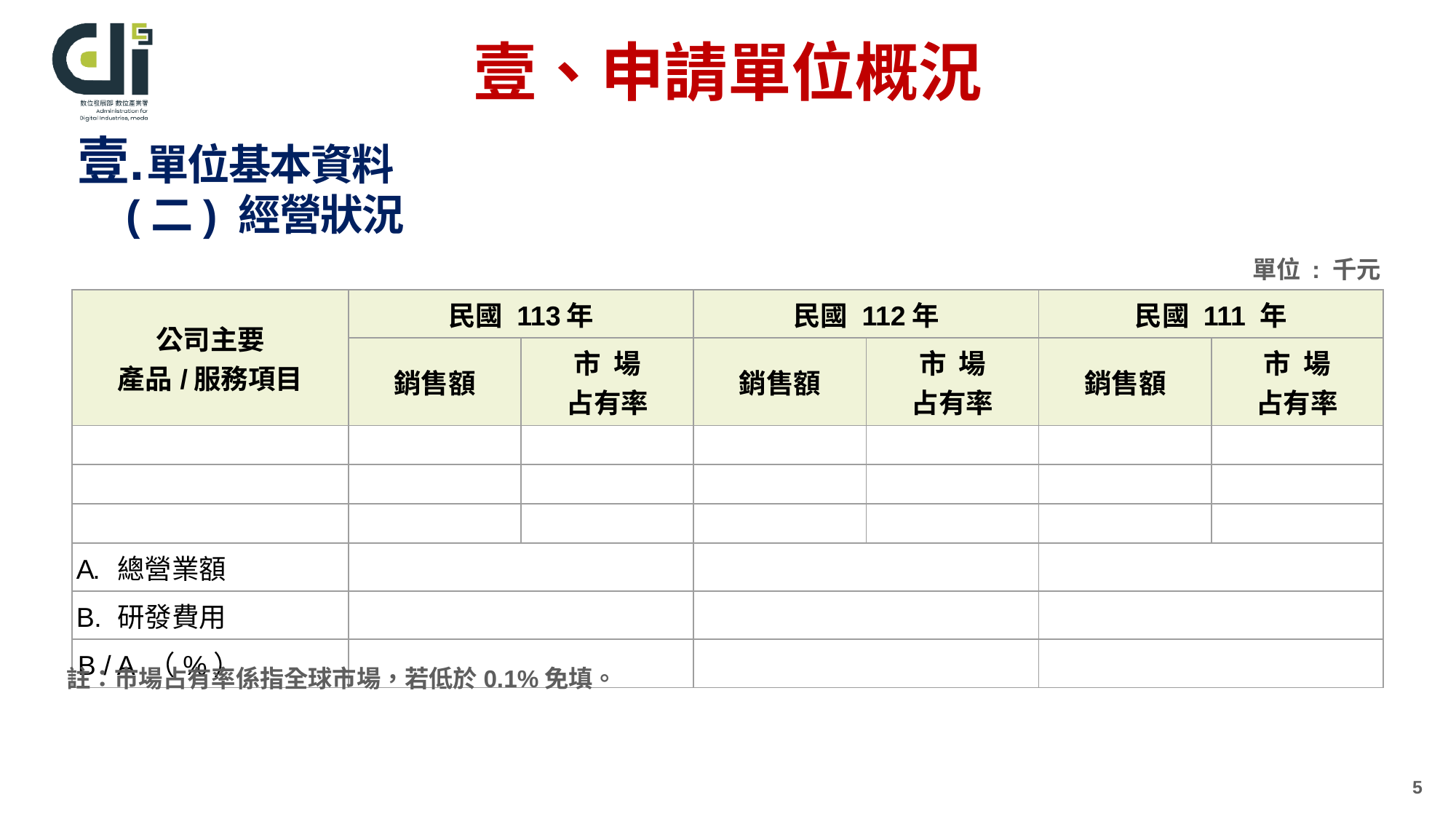

# 壹、申請單位概況
單位基本資料
(二) 經營狀況
單位 : 千元
| 公司主要 產品/服務項目 | 民國 113年 |  | 民國 112年 |  | 民國 111 年 |  |
| --- | --- | --- | --- | --- | --- | --- |
|  | 銷售額 | 市 場 占有率 | 銷售額 | 市 場 占有率 | 銷售額 | 市 場 占有率 |
|  |  |  |  |  |  |  |
|  |  |  |  |  |  |  |
|  |  |  |  |  |  |  |
| 總營業額 |  |  |  |  |  |  |
| 研發費用 |  |  |  |  |  |  |
| B / A （%） |  |  |  |  |  |  |
註：市場占有率係指全球市場，若低於0.1%免填。
5